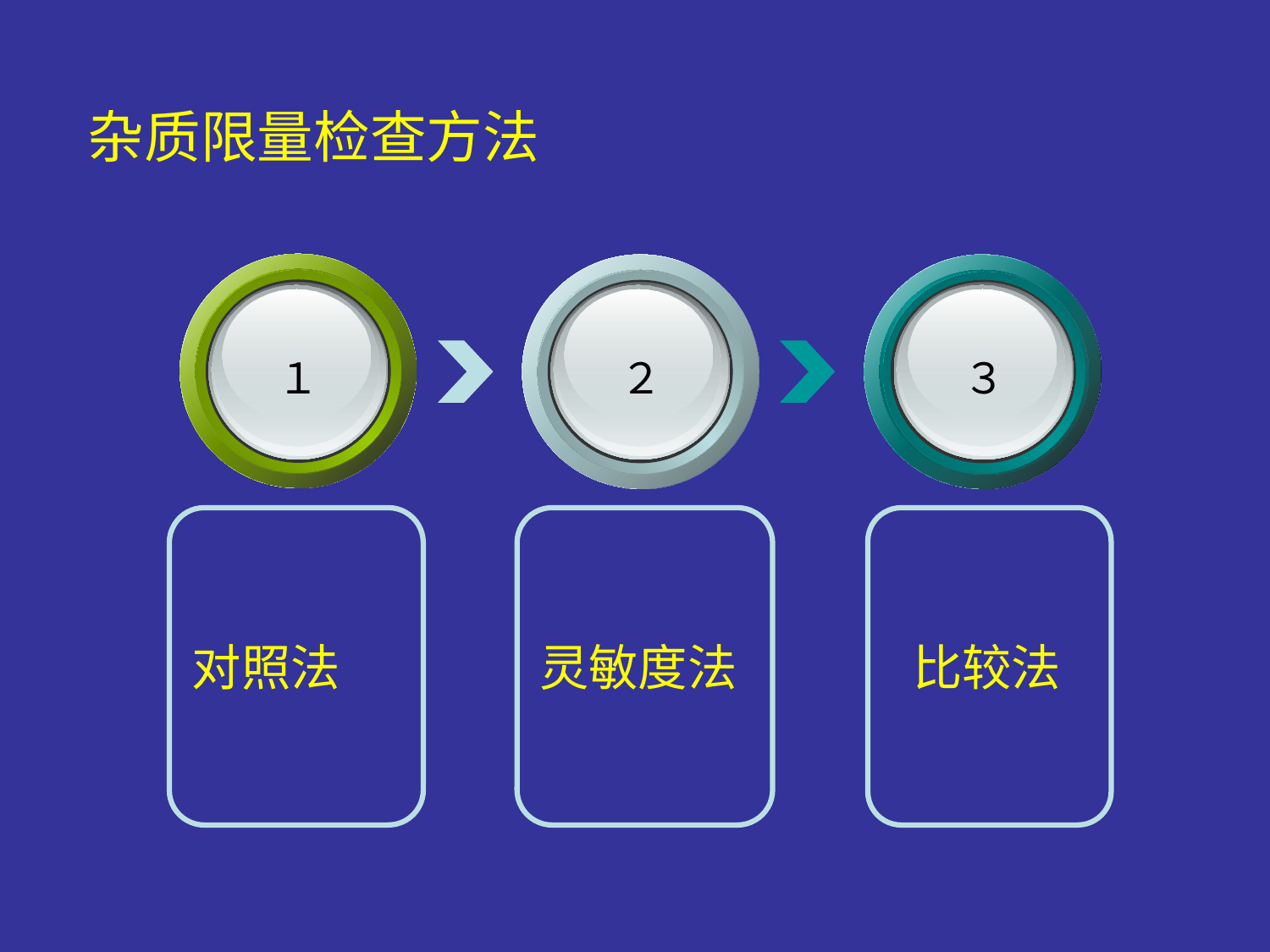

# 杂质限量检查方法

１
２
３
对照法
灵敏度法
 比较法